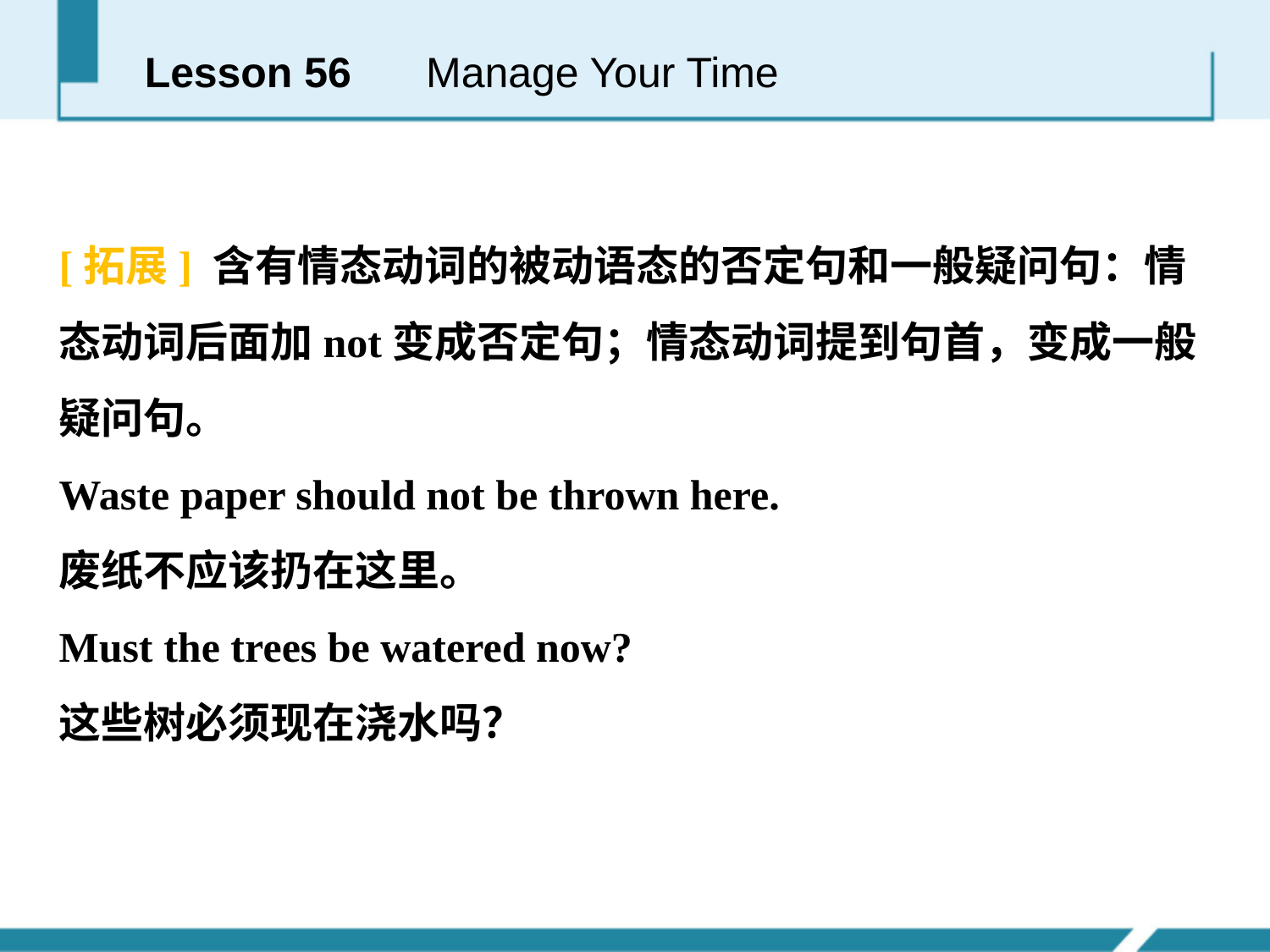

Lesson 56 　Manage Your Time
[拓展] 含有情态动词的被动语态的否定句和一般疑问句：情态动词后面加not变成否定句；情态动词提到句首，变成一般疑问句。
Waste paper should not be thrown here.
废纸不应该扔在这里。
Must the trees be watered now?
这些树必须现在浇水吗？